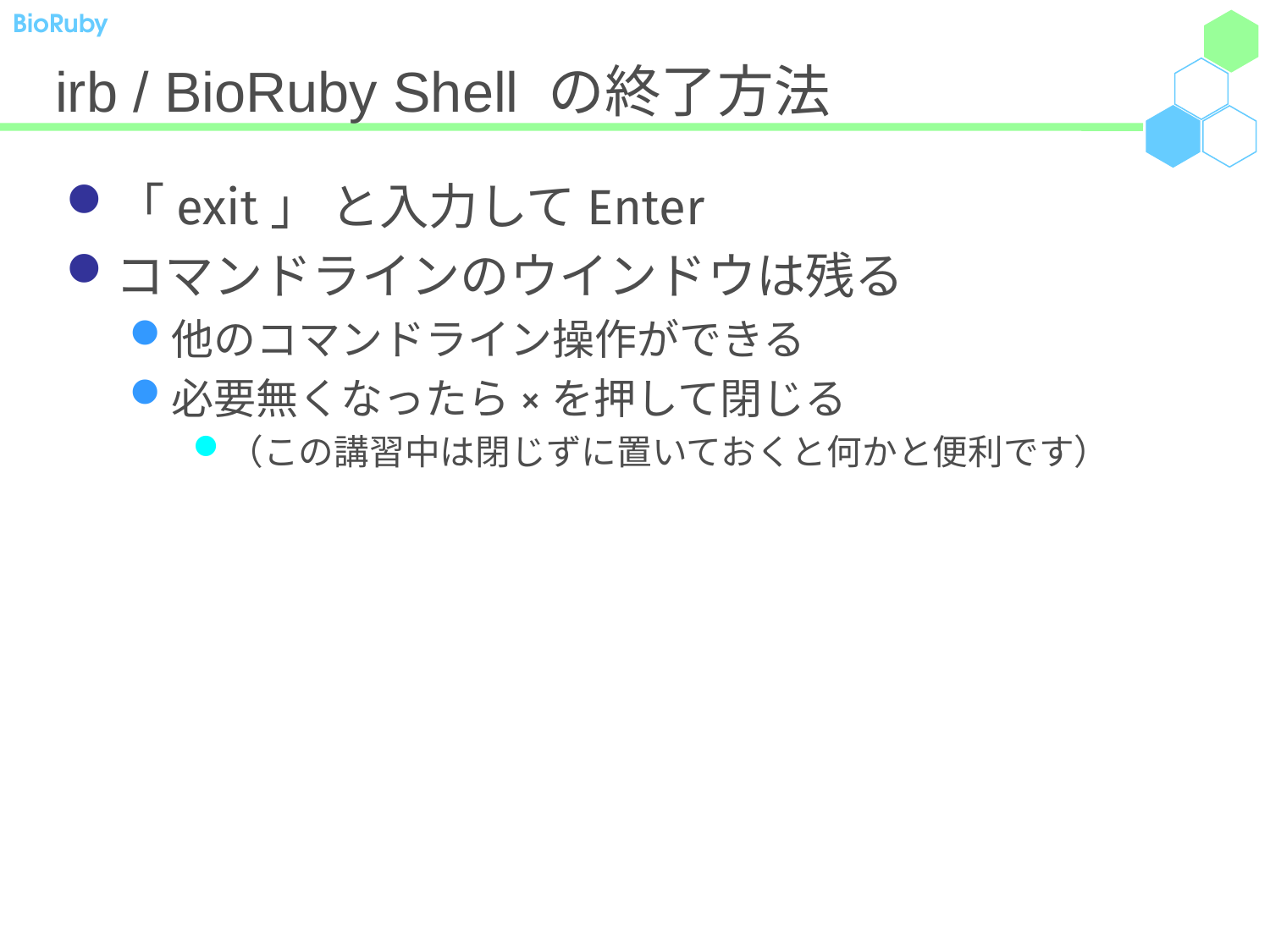

# irb / BioRuby Shell の終了方法
「exit」 と入力してEnter
コマンドラインのウインドウは残る
他のコマンドライン操作ができる
必要無くなったら×を押して閉じる
（この講習中は閉じずに置いておくと何かと便利です）